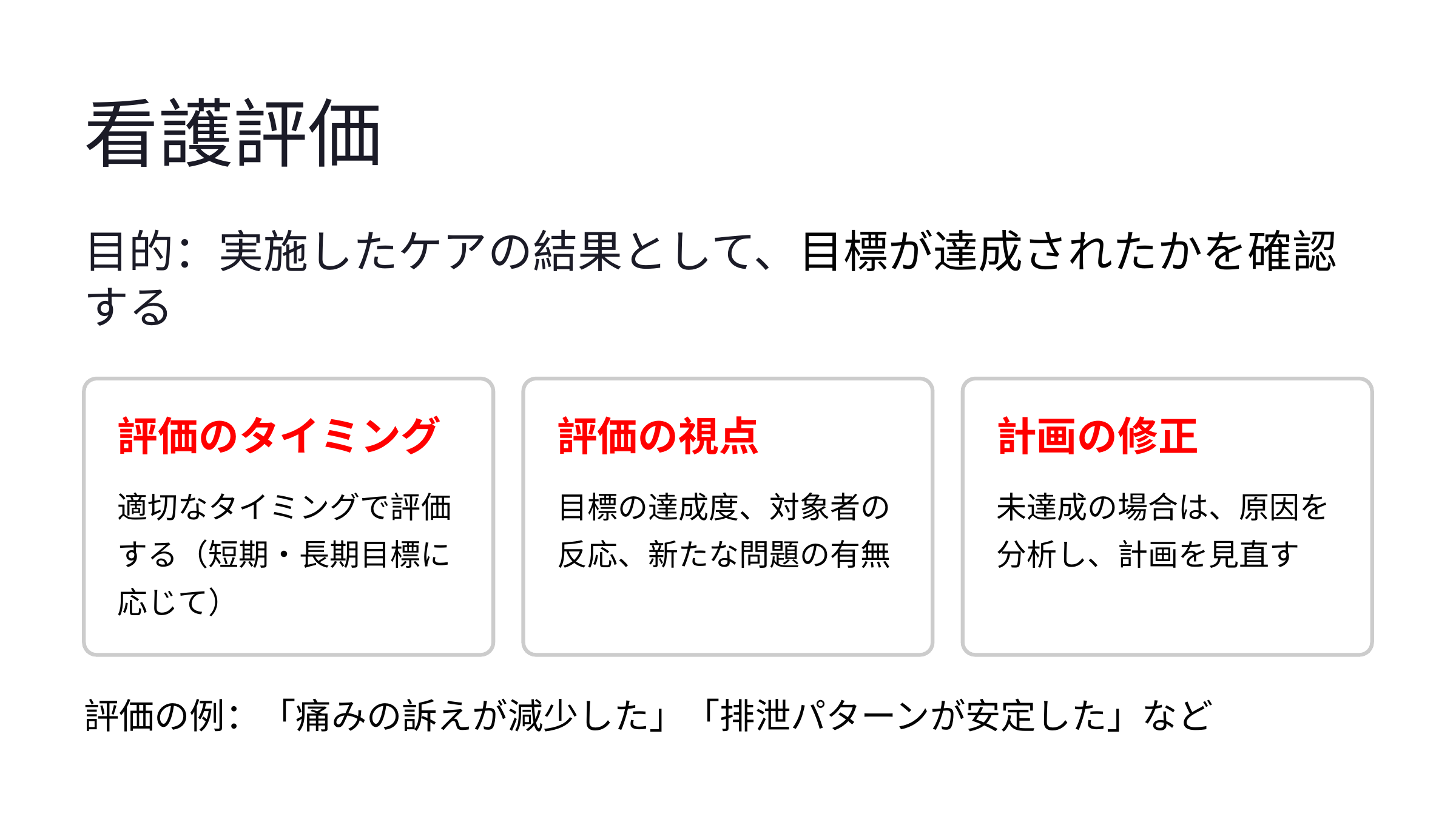

看護評価
目的：実施したケアの結果として、目標が達成されたかを確認する

評価のタイミング
評価の視点
計画の修正
適切なタイミングで評価する（短期・長期目標に応じて）
目標の達成度、対象者の反応、新たな問題の有無
未達成の場合は、原因を分析し、計画を見直す
評価の例：「痛みの訴えが減少した」「排泄パターンが安定した」など